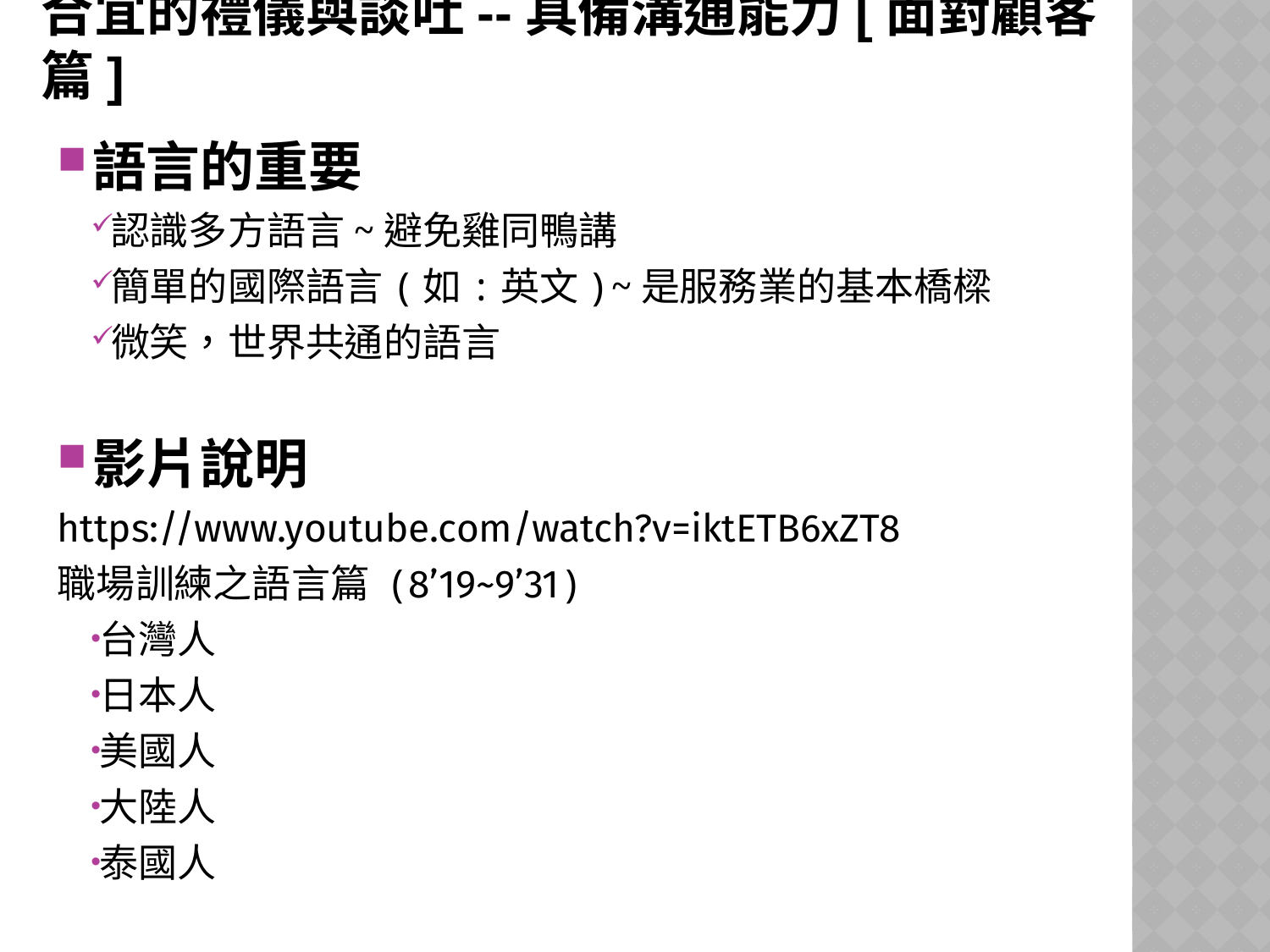

# 合宜的禮儀與談吐--具備溝通能力[面對顧客篇]
語言的重要
認識多方語言~避免雞同鴨講
簡單的國際語言(如:英文)~是服務業的基本橋樑
微笑，世界共通的語言

影片說明
https://www.youtube.com/watch?v=iktETB6xZT8
職場訓練之語言篇 (8’19~9’31)
台灣人
日本人
美國人
大陸人
泰國人